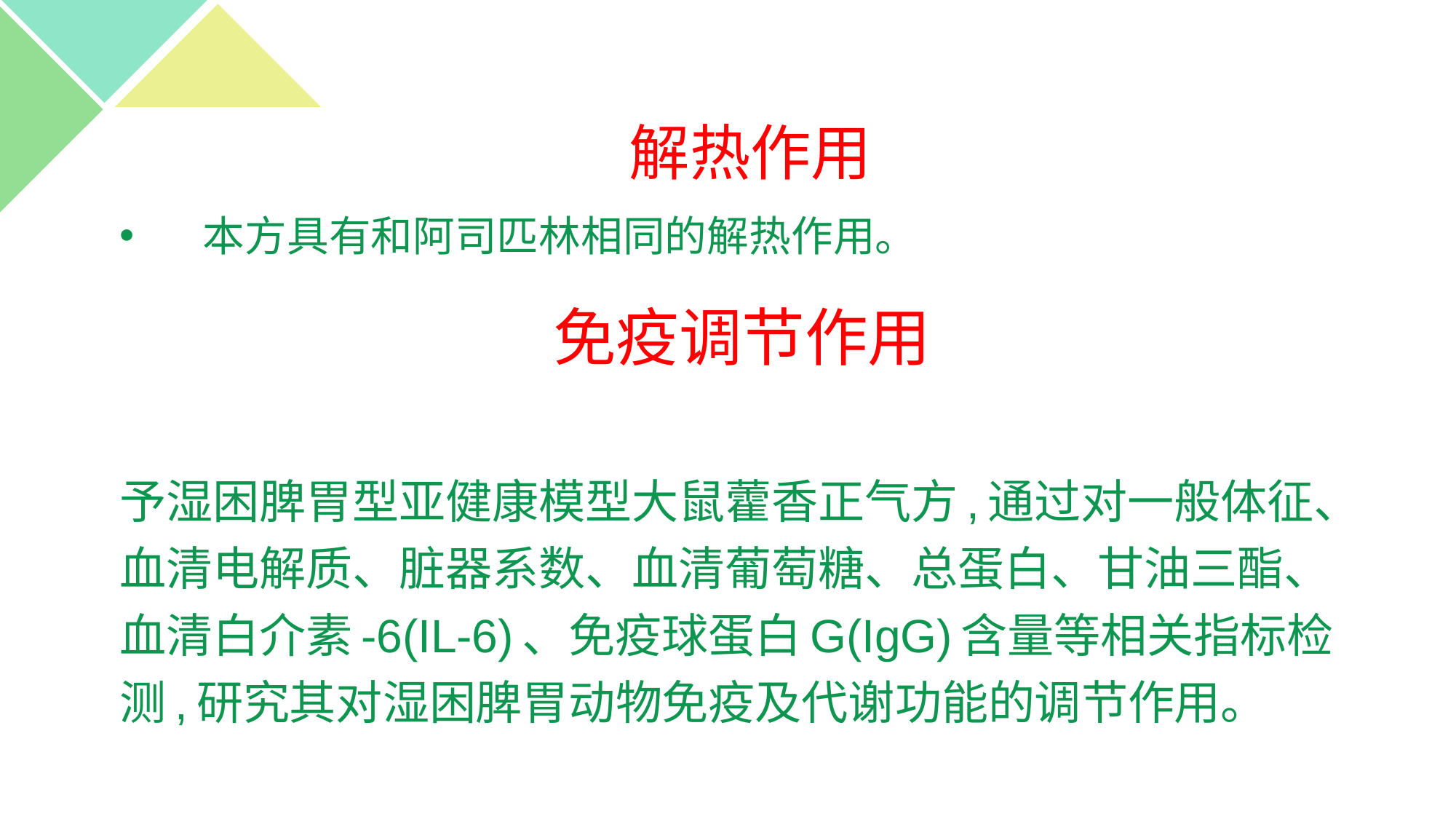

# 解热作用
    本方具有和阿司匹林相同的解热作用。
 免疫调节作用

予湿困脾胃型亚健康模型大鼠藿香正气方,通过对一般体征、血清电解质、脏器系数、血清葡萄糖、总蛋白、甘油三酯、血清白介素-6(IL-6)、免疫球蛋白G(IgG)含量等相关指标检测,研究其对湿困脾胃动物免疫及代谢功能的调节作用。